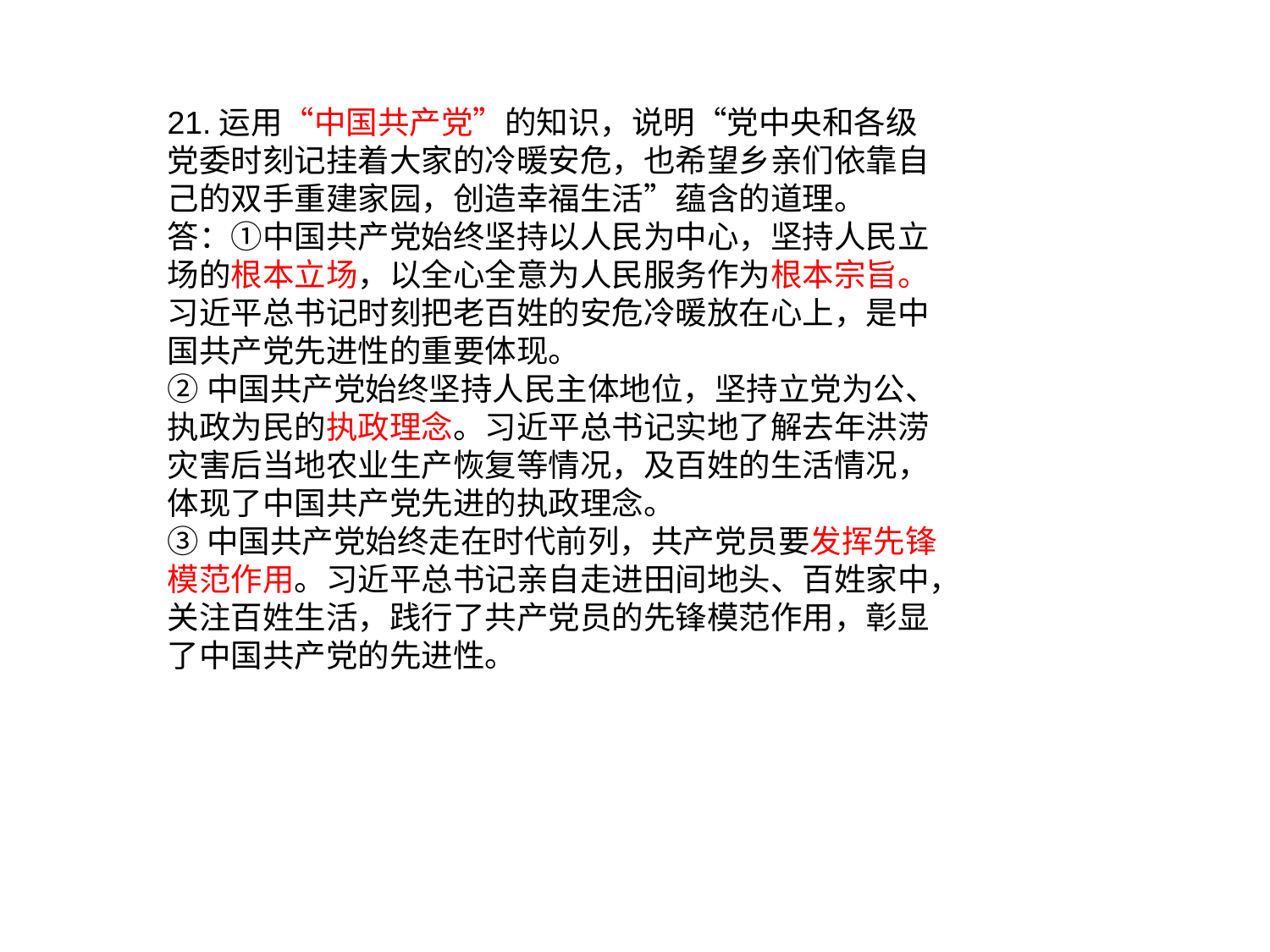

21.运用“中国共产党”的知识，说明“党中央和各级党委时刻记挂着大家的冷暖安危，也希望乡亲们依靠自己的双手重建家园，创造幸福生活”蕴含的道理。
答：①中国共产党始终坚持以人民为中心，坚持人民立场的根本立场，以全心全意为人民服务作为根本宗旨。习近平总书记时刻把老百姓的安危冷暖放在心上，是中国共产党先进性的重要体现。
②中国共产党始终坚持人民主体地位，坚持立党为公、执政为民的执政理念。习近平总书记实地了解去年洪涝灾害后当地农业生产恢复等情况，及百姓的生活情况，体现了中国共产党先进的执政理念。
③中国共产党始终走在时代前列，共产党员要发挥先锋模范作用。习近平总书记亲自走进田间地头、百姓家中，关注百姓生活，践行了共产党员的先锋模范作用，彰显了中国共产党的先进性。